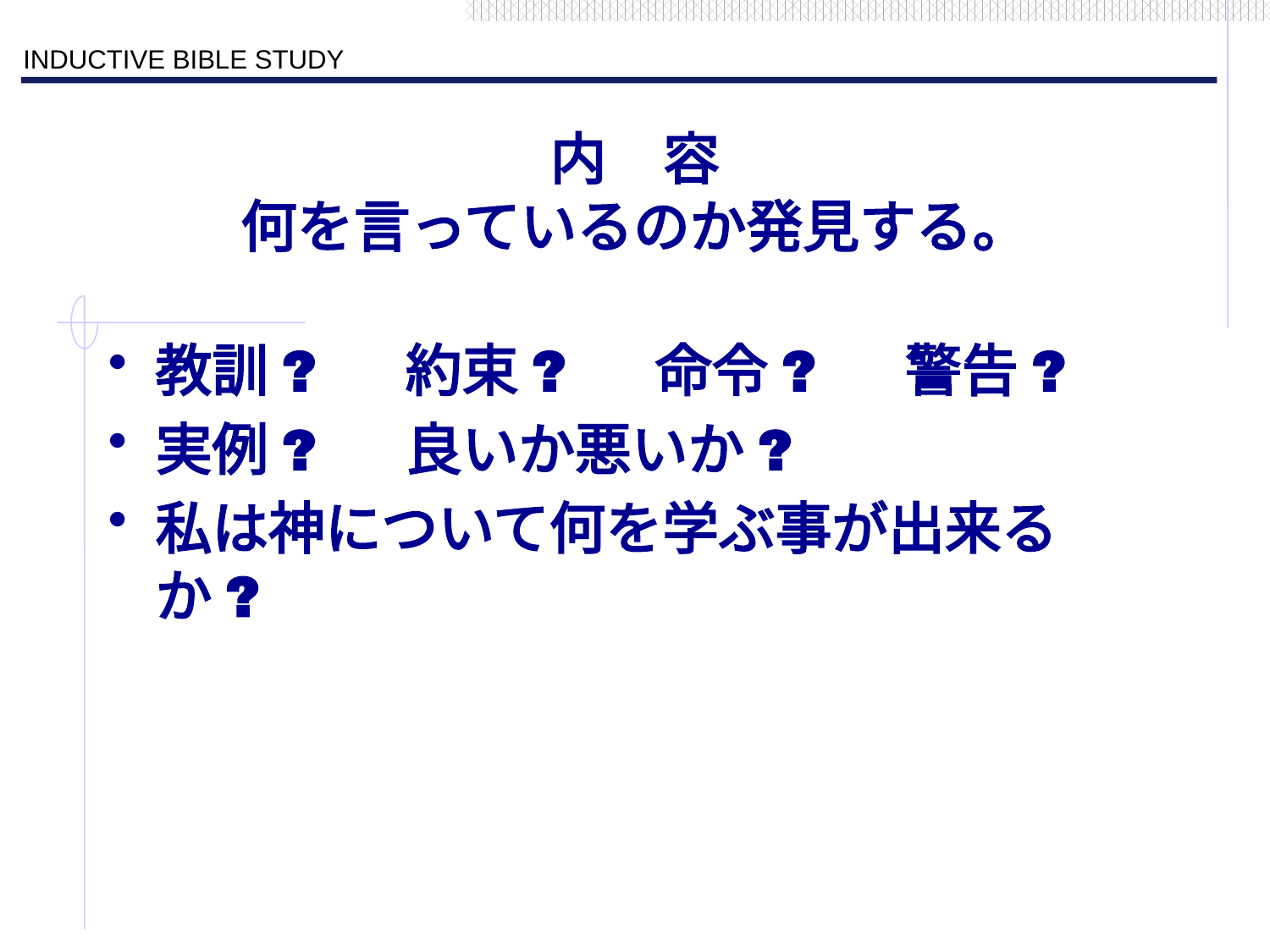

# 内　容 何を言っているのか発見する。
教訓? 　約束? 　命令?　 警告?
実例? 　良いか悪いか?
私は神について何を学ぶ事が出来るか?